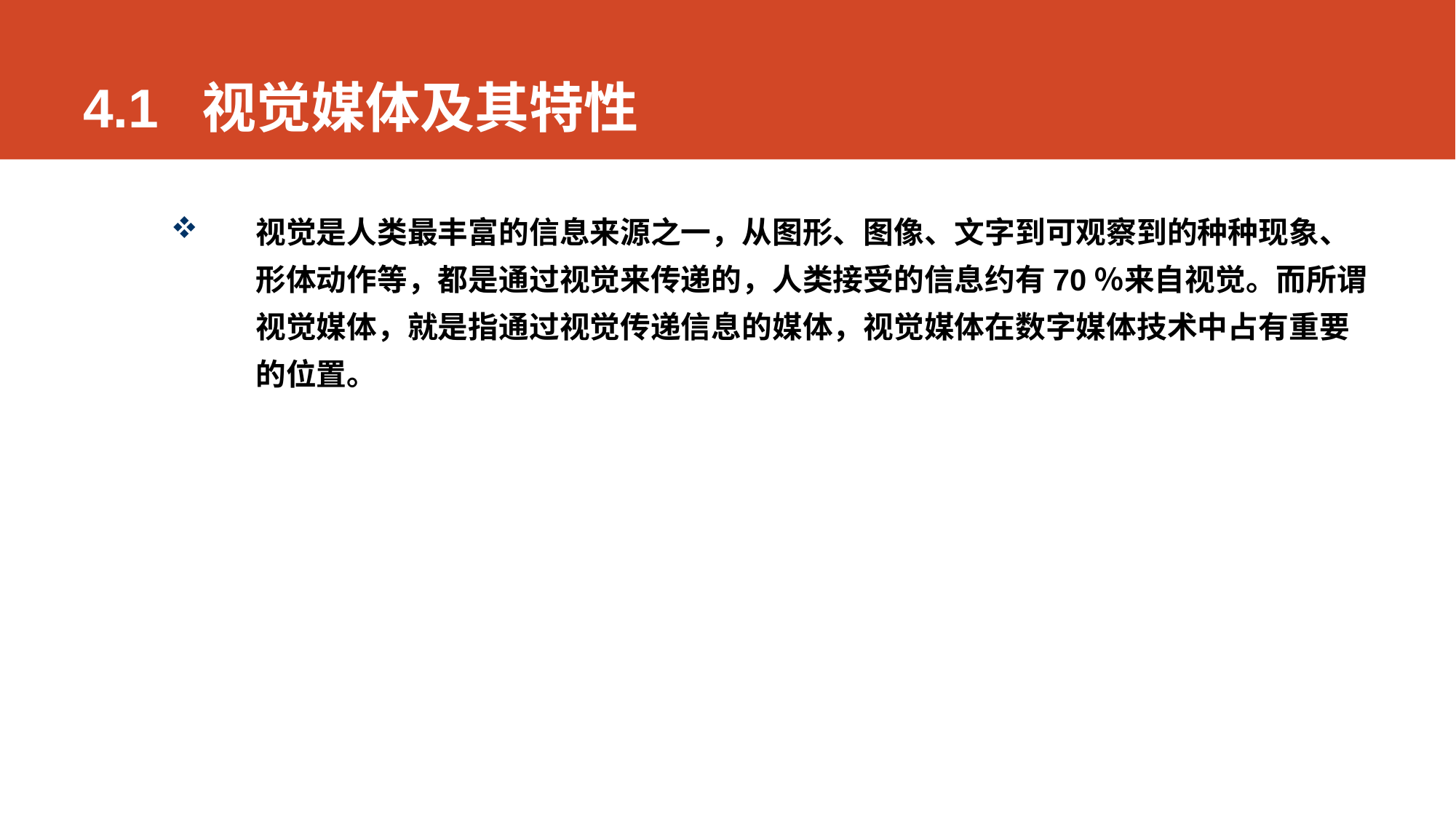

# 4.1  视觉媒体及其特性
视觉是人类最丰富的信息来源之一，从图形、图像、文字到可观察到的种种现象、形体动作等，都是通过视觉来传递的，人类接受的信息约有70％来自视觉。而所谓视觉媒体，就是指通过视觉传递信息的媒体，视觉媒体在数字媒体技术中占有重要的位置。